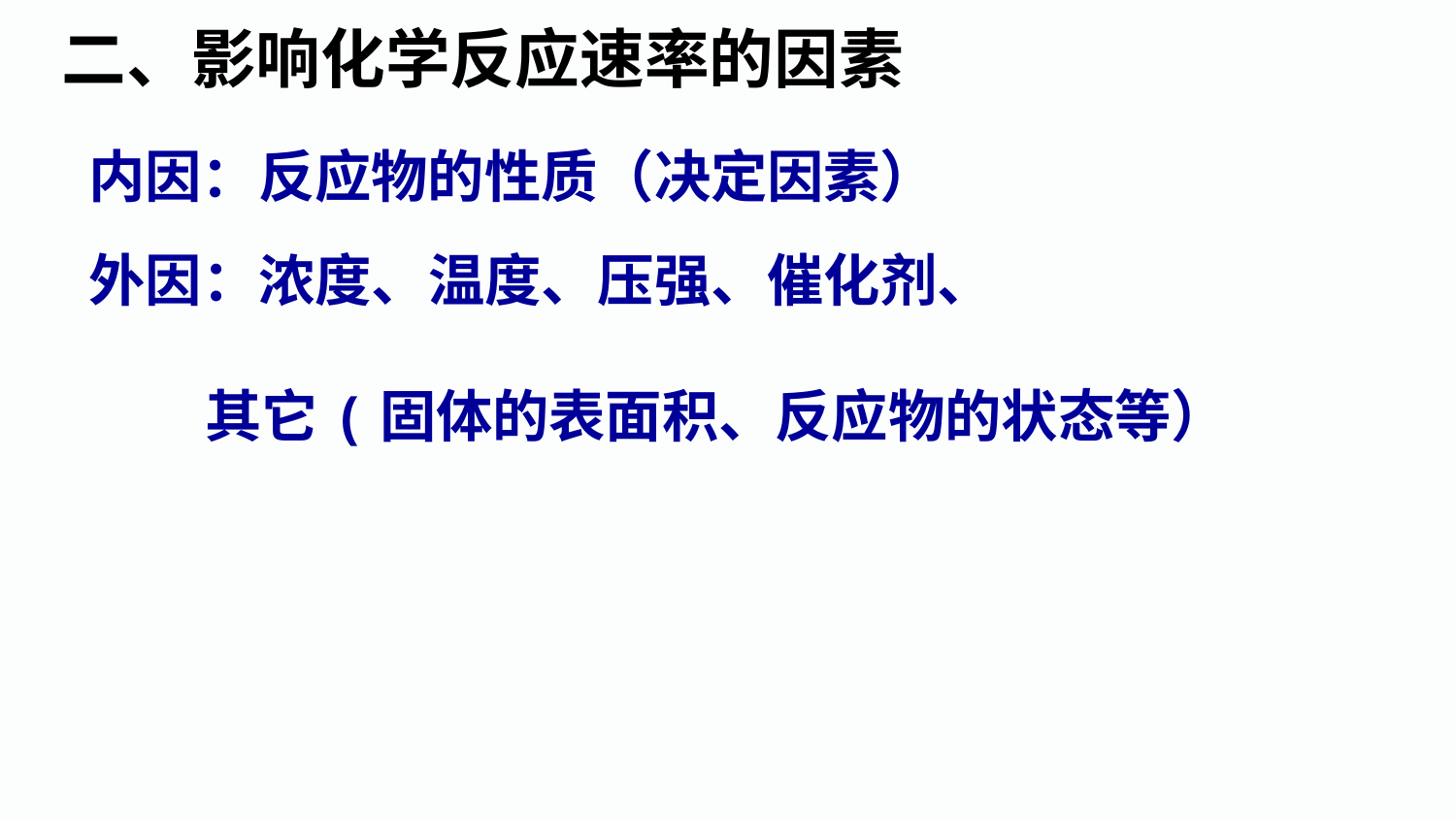

二、影响化学反应速率的因素
内因：反应物的性质（决定因素）
外因：浓度、温度、压强、催化剂、

        其它(固体的表面积、反应物的状态等）